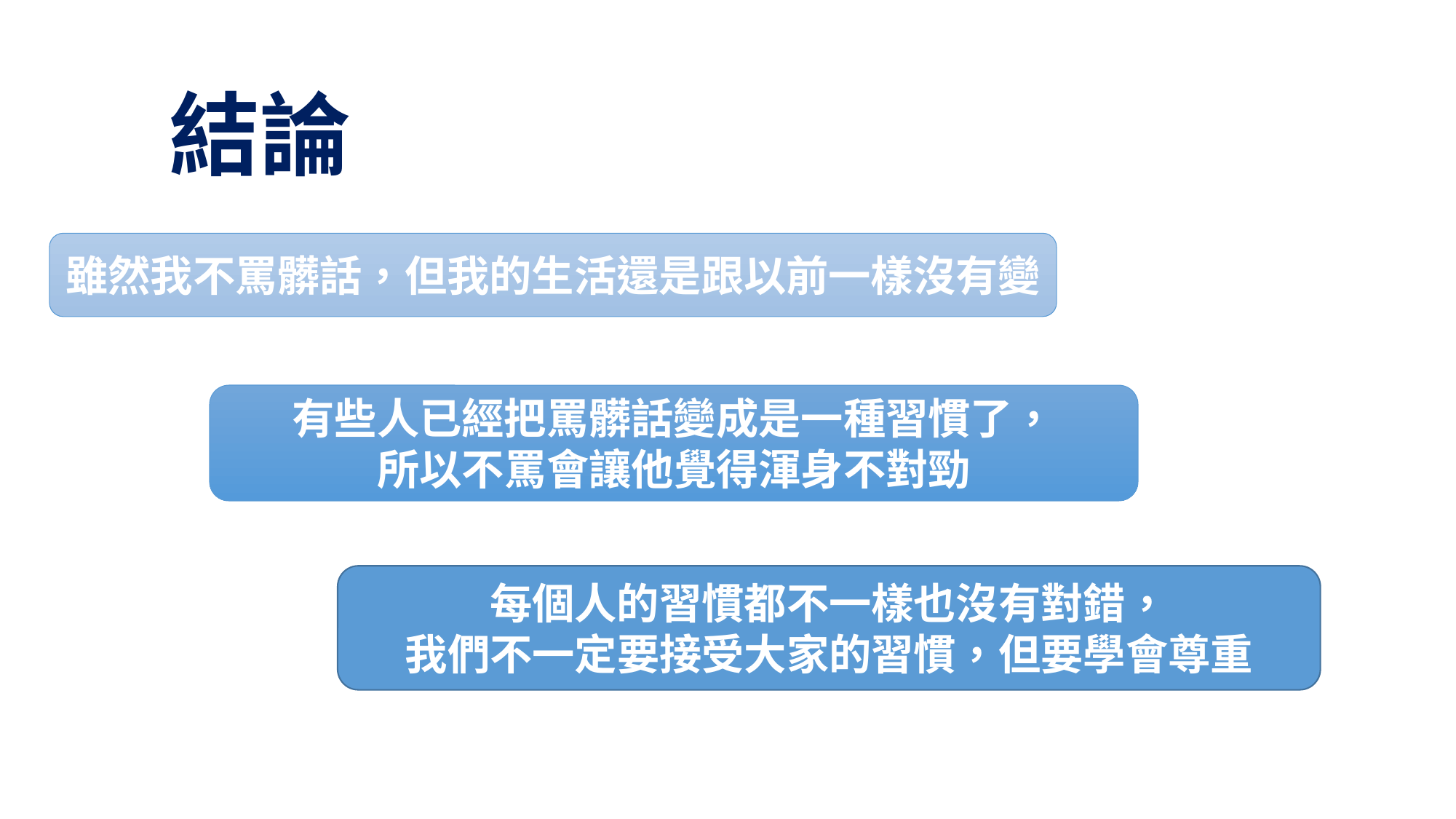

結論
雖然我不罵髒話，但我的生活還是跟以前一樣沒有變
有些人已經把罵髒話變成是一種習慣了，
所以不罵會讓他覺得渾身不對勁
每個人的習慣都不一樣也沒有對錯，
我們不一定要接受大家的習慣，但要學會尊重